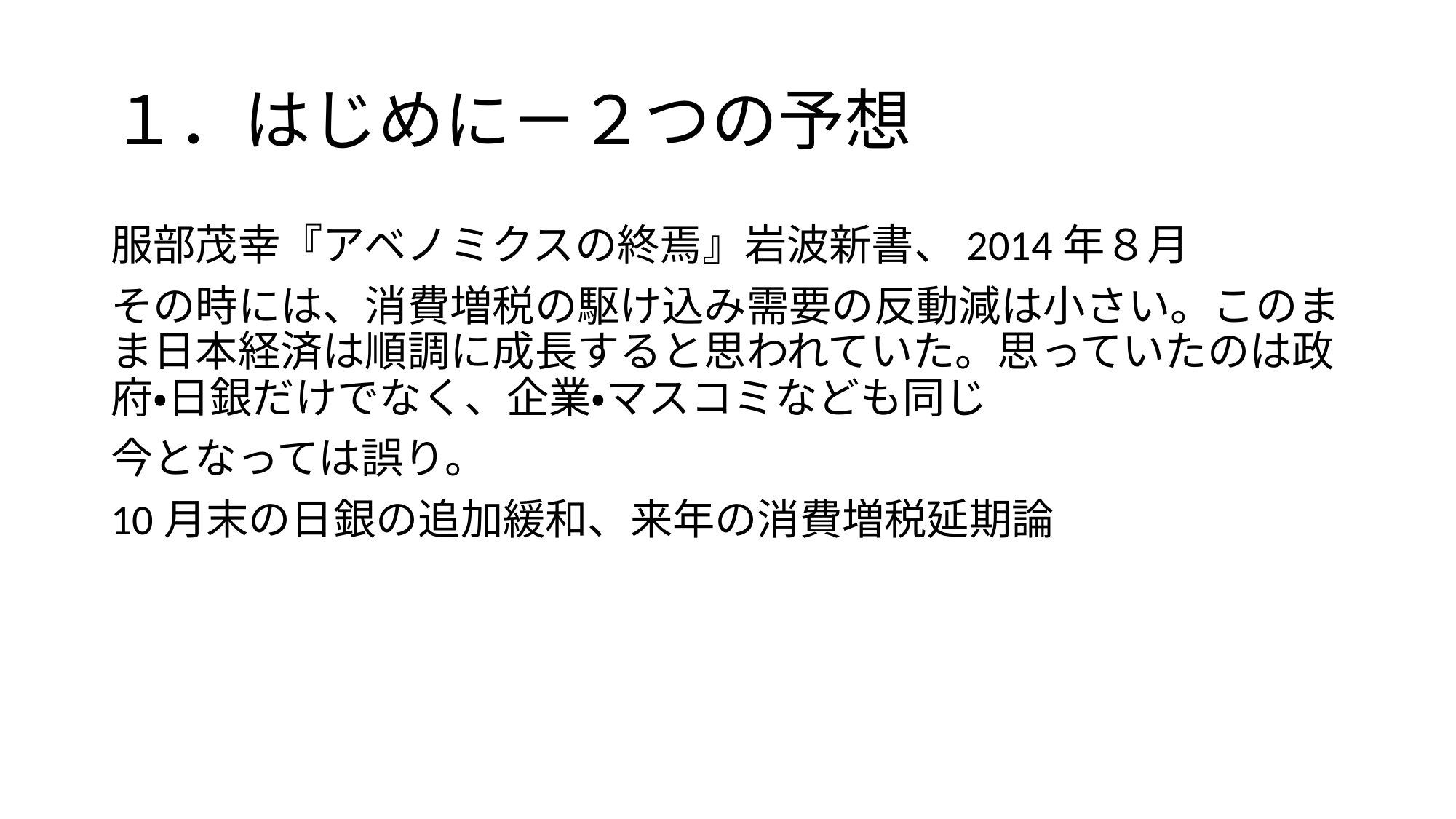

# １．はじめに－２つの予想
服部茂幸『アベノミクスの終焉』岩波新書、2014年８月
その時には、消費増税の駆け込み需要の反動減は小さい。このまま日本経済は順調に成長すると思われていた。思っていたのは政府・日銀だけでなく、企業・マスコミなども同じ
今となっては誤り。
10月末の日銀の追加緩和、来年の消費増税延期論